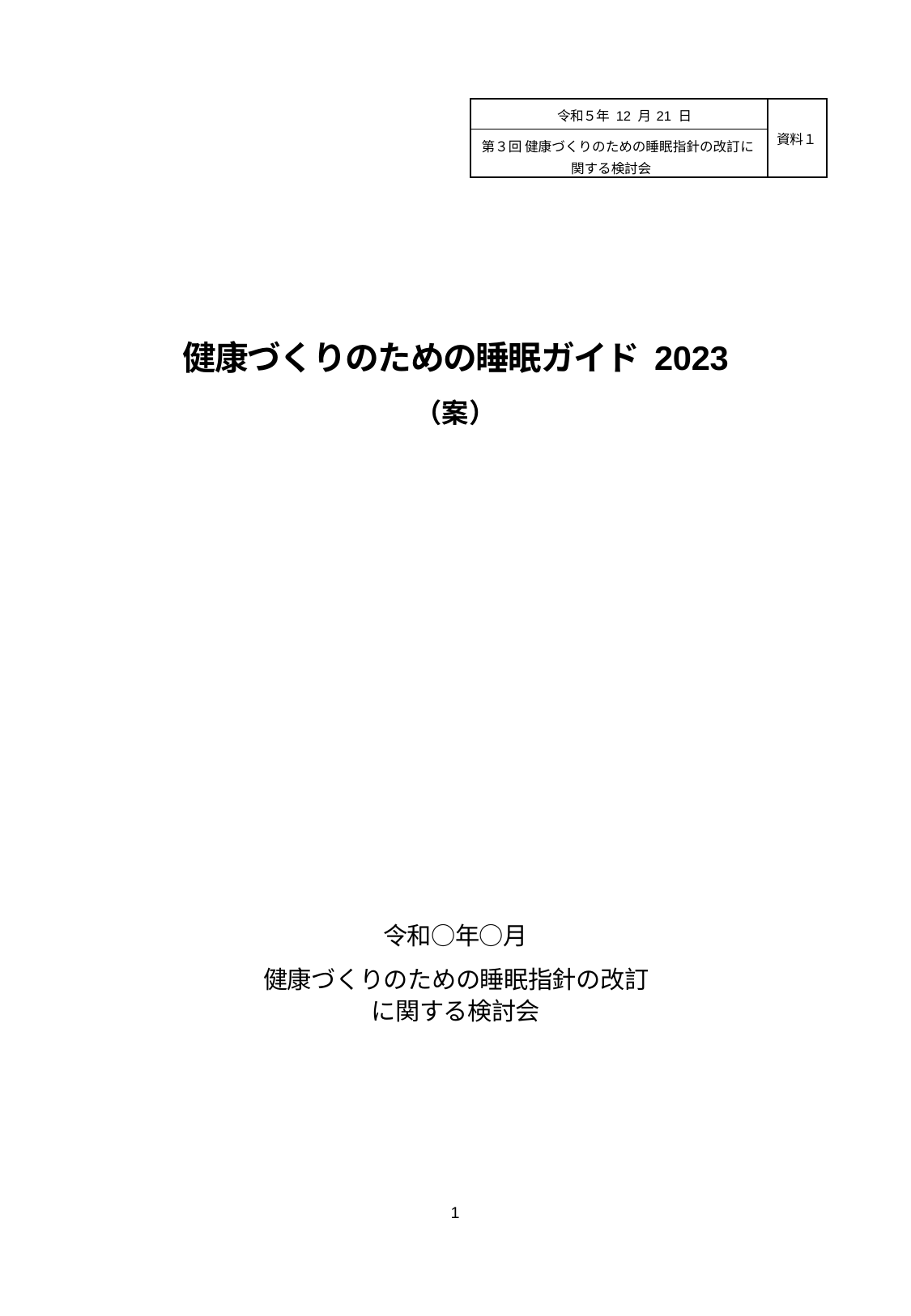

| 令和５年 12 月 21 日 | 資料１ |
| --- | --- |
| 第３回 健康づくりのための睡眠指針の改訂に関する検討会 |  |
健康づくりのための睡眠ガイド 2023
（案）
令和○年○月
健康づくりのための睡眠指針の改訂に関する検討会
1